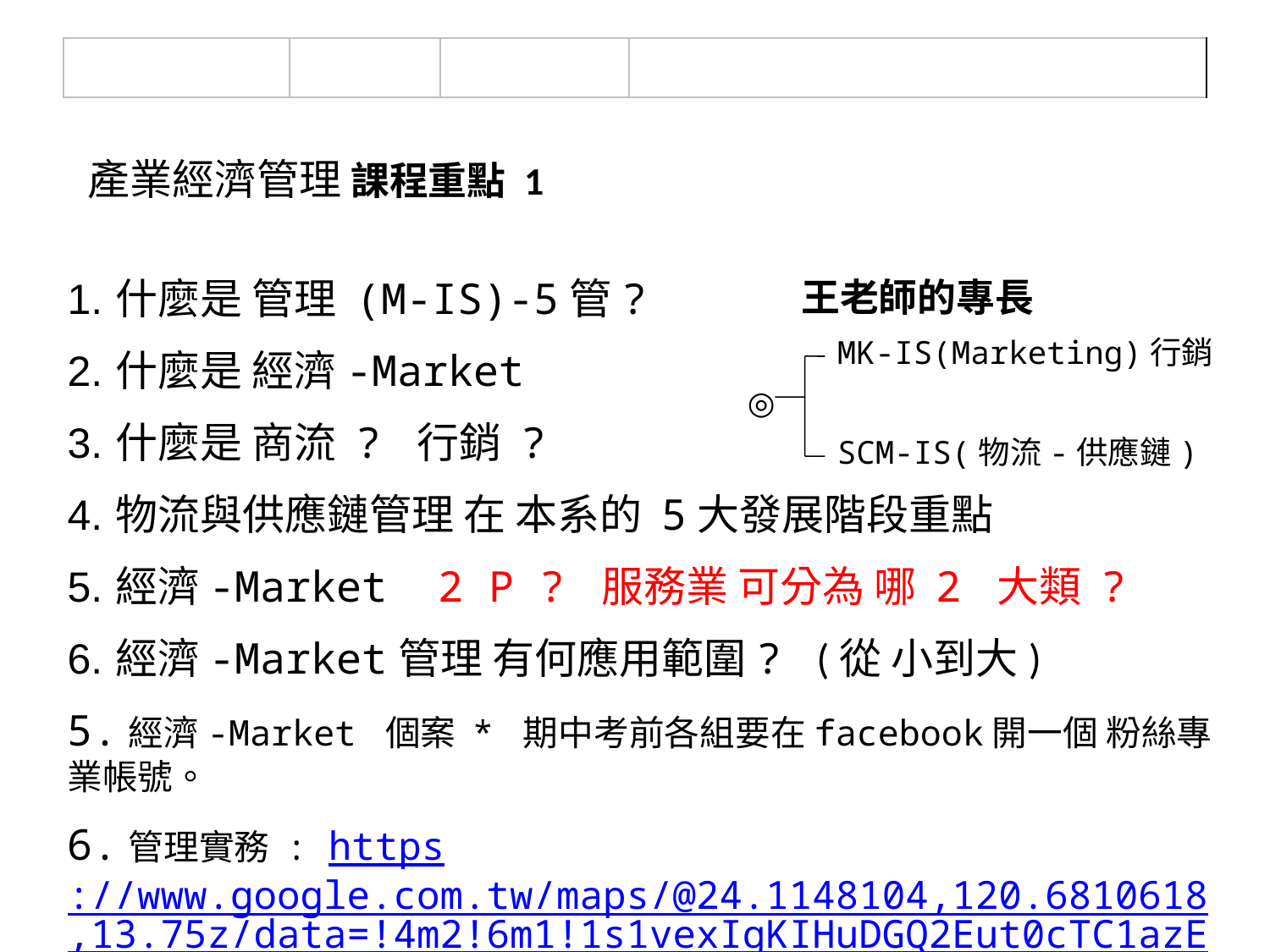

|  |  |  |  |
| --- | --- | --- | --- |
產業經濟管理 課程重點 1
什麼是 管理 (M-IS)-5管?
什麼是 經濟-Market
什麼是 商流 ? 行銷 ?
物流與供應鏈管理 在 本系的 5大發展階段重點
經濟-Market  2 P ? 服務業 可分為 哪 2 大類 ?
經濟-Market管理 有何應用範圍?  (從 小到大)
5.經濟-Market 個案 * 期中考前各組要在facebook開一個 粉絲專業帳號。
6.管理實務 : https://www.google.com.tw/maps/@24.1148104,120.6810618,13.75z/data=!4m2!6m1!1s1vexIgKIHuDGQ2Eut0cTC1azETZE?hl=zh-TW

     王老師的專長
MK-IS(Marketing)行銷

◎
SCM-IS(物流-供應鏈)